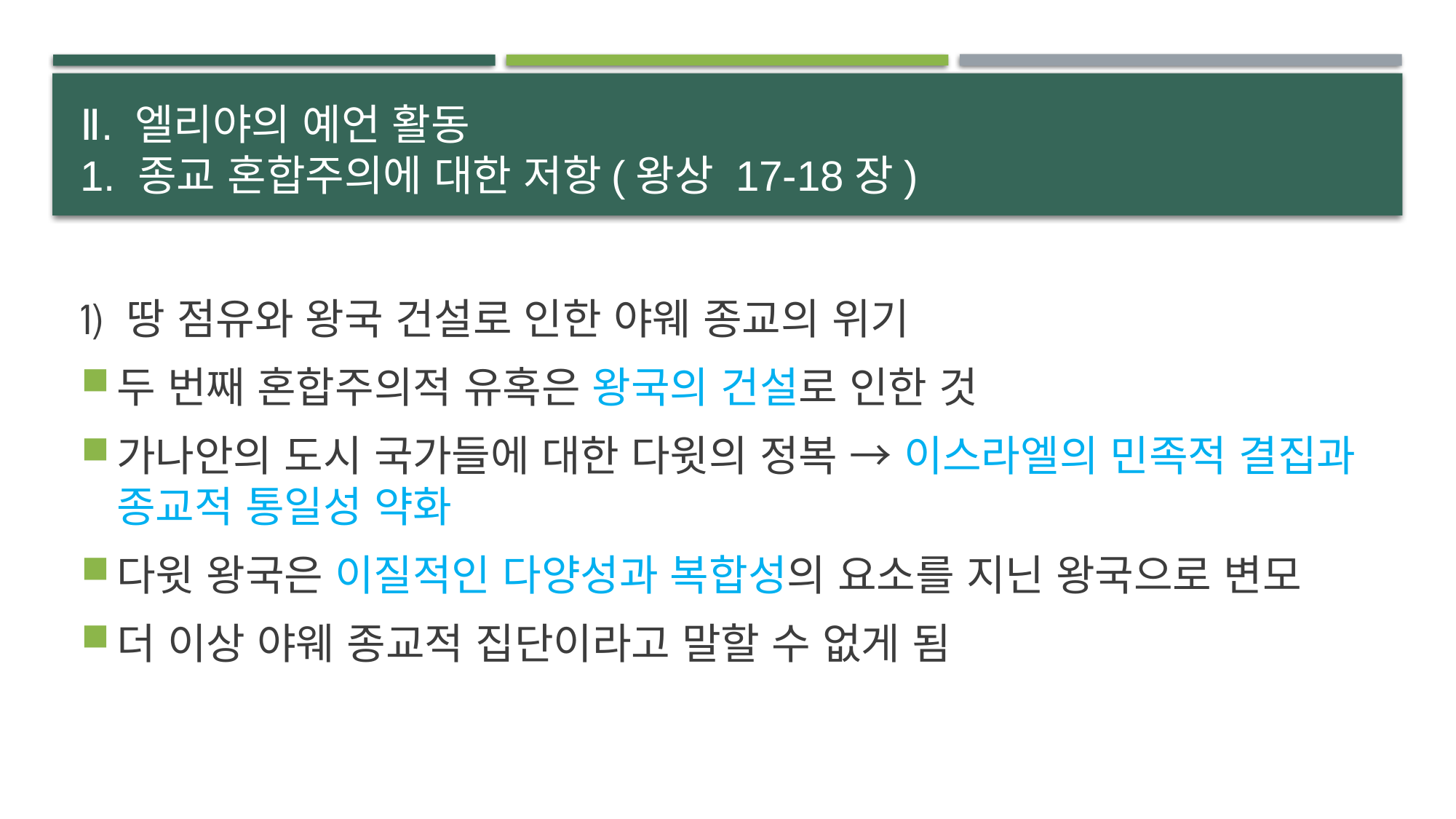

# Ⅱ. 엘리야의 예언 활동 1. 종교 혼합주의에 대한 저항(왕상 17-18장)
1) 땅 점유와 왕국 건설로 인한 야웨 종교의 위기
두 번째 혼합주의적 유혹은 왕국의 건설로 인한 것
가나안의 도시 국가들에 대한 다윗의 정복 → 이스라엘의 민족적 결집과 종교적 통일성 약화
다윗 왕국은 이질적인 다양성과 복합성의 요소를 지닌 왕국으로 변모
더 이상 야웨 종교적 집단이라고 말할 수 없게 됨